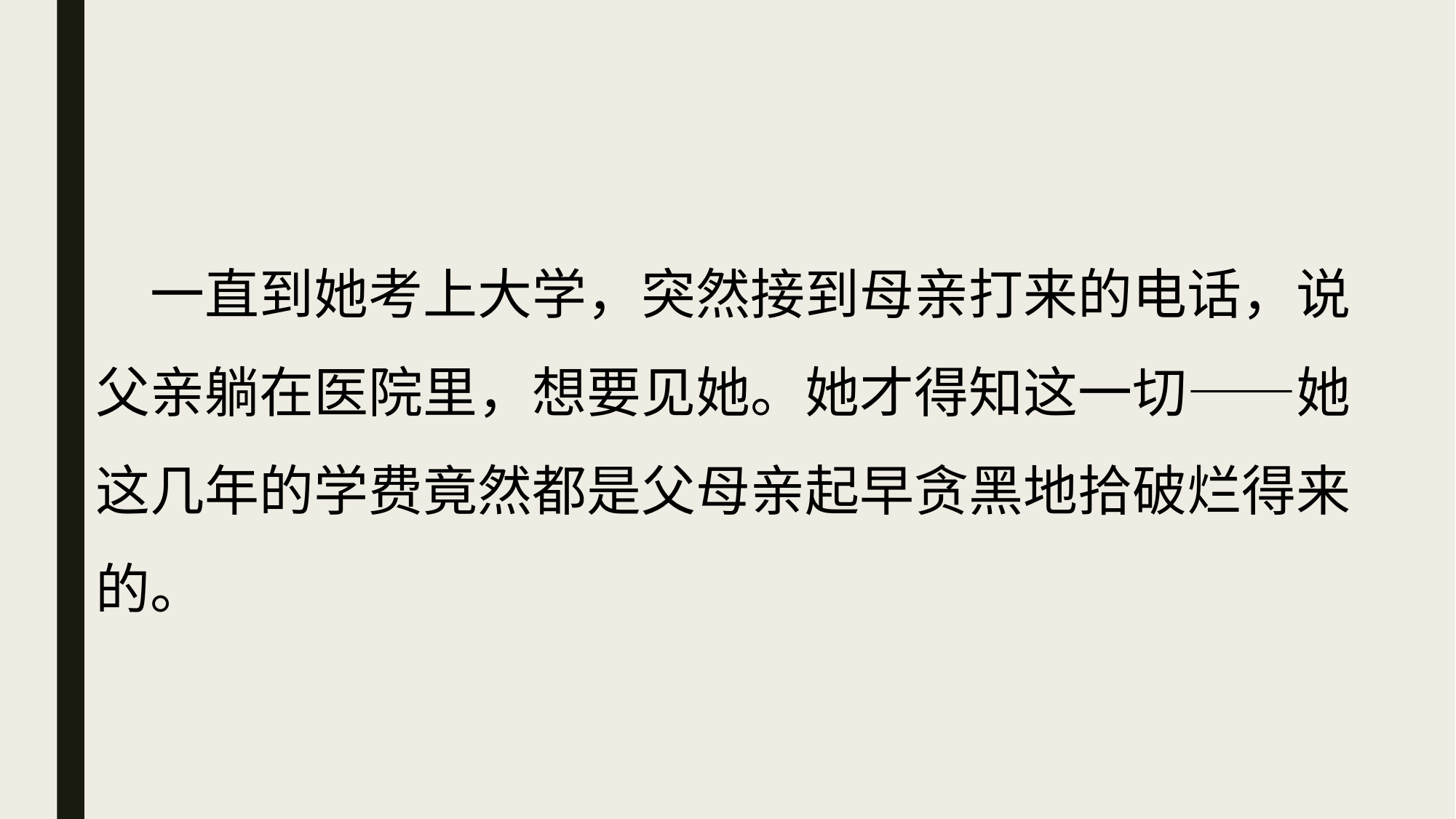

一直到她考上大学，突然接到母亲打来的电话，说父亲躺在医院里，想要见她。她才得知这一切——她这几年的学费竟然都是父母亲起早贪黑地拾破烂得来的。